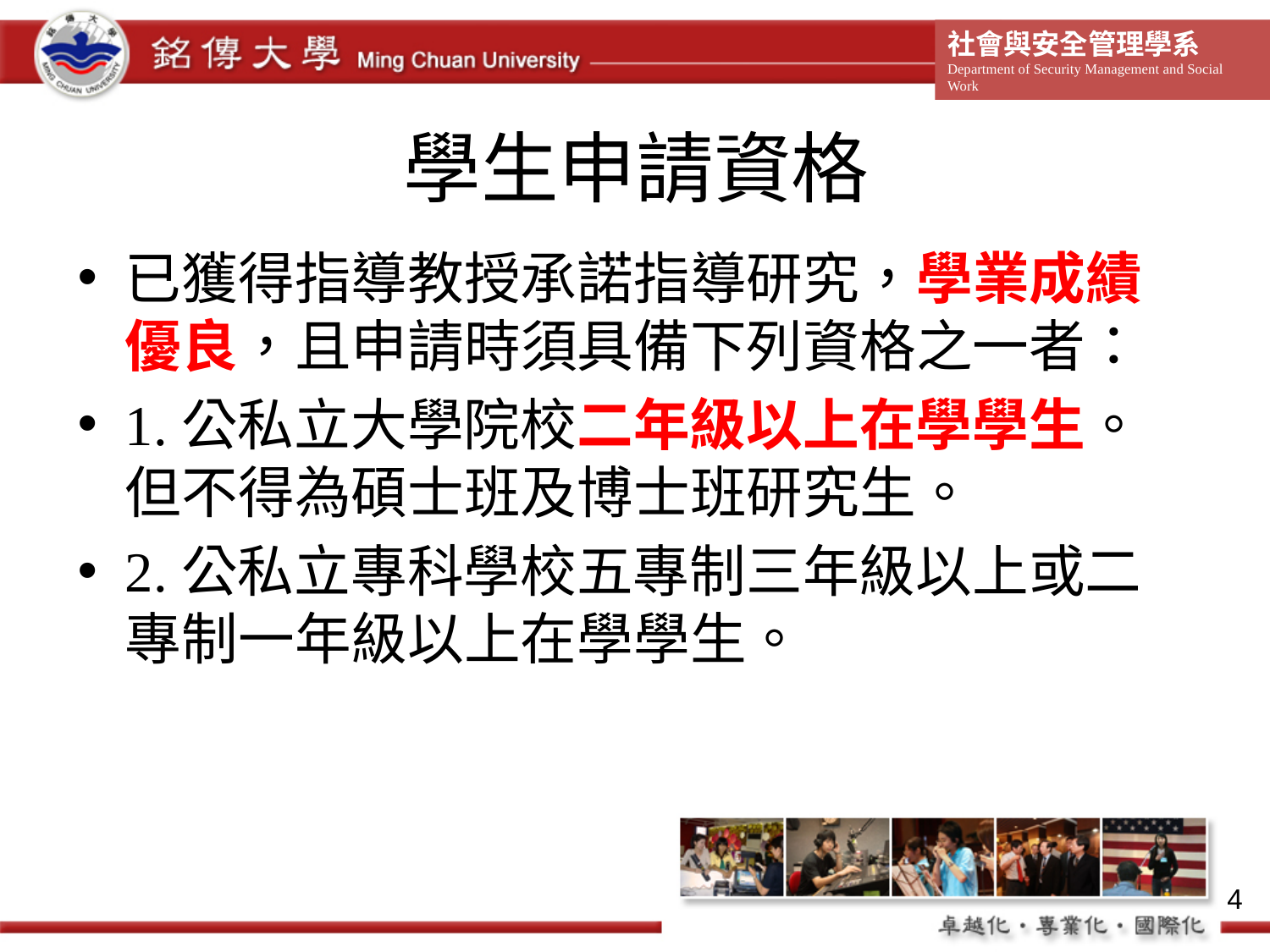

# 學生申請資格
已獲得指導教授承諾指導研究，學業成績優良，且申請時須具備下列資格之一者：
1.公私立大學院校二年級以上在學學生。但不得為碩士班及博士班研究生。
2.公私立專科學校五專制三年級以上或二專制一年級以上在學學生。
4